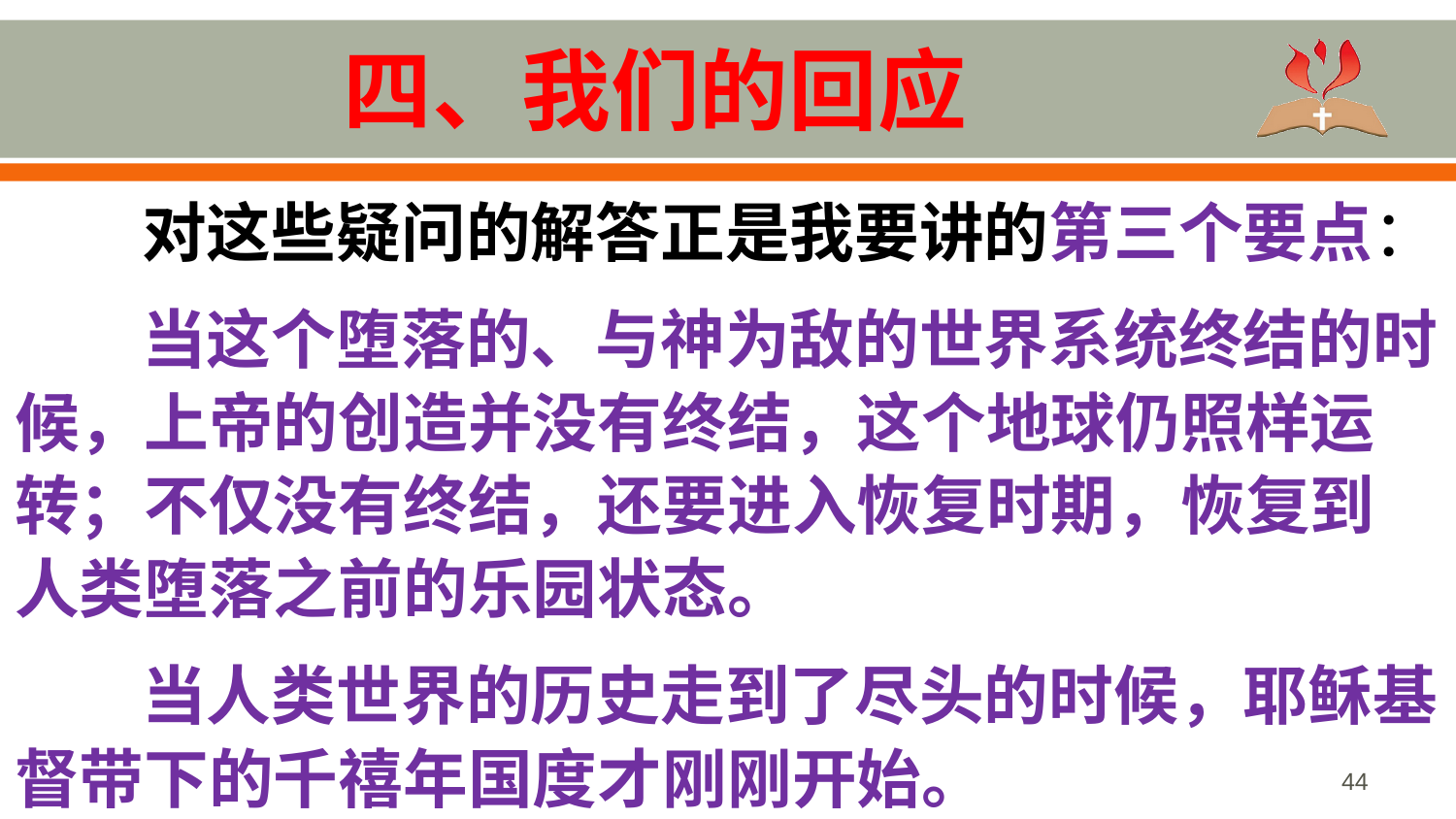

# 四、我们的回应
对这些疑问的解答正是我要讲的第三个要点：
当这个堕落的、与神为敌的世界系统终结的时候，上帝的创造并没有终结，这个地球仍照样运转；不仅没有终结，还要进入恢复时期，恢复到人类堕落之前的乐园状态。
当人类世界的历史走到了尽头的时候，耶稣基督带下的千禧年国度才刚刚开始。

44